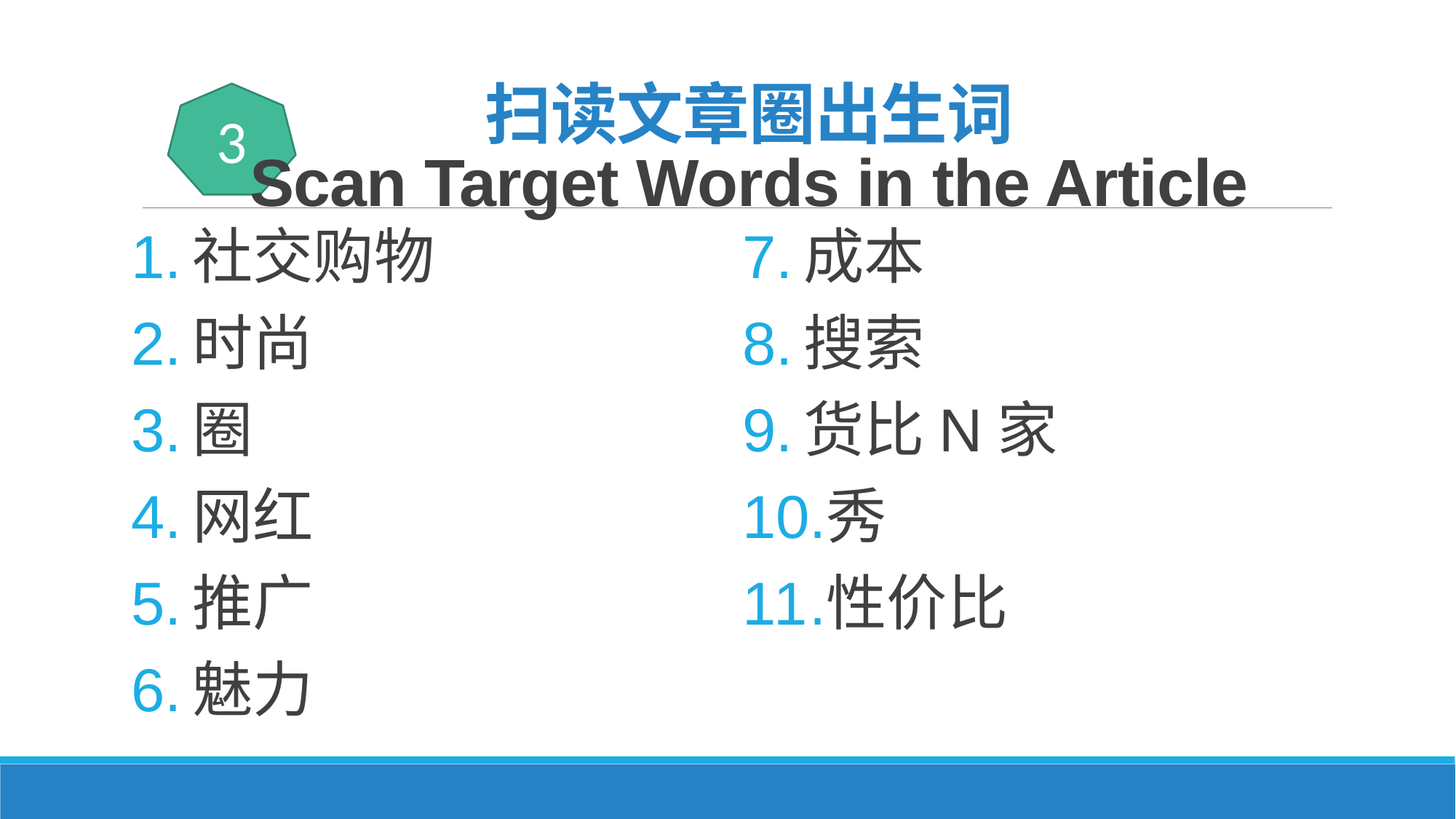

扫读文章圈出生词
Scan Target Words in the Article
3
社交购物
时尚
圈
网红
推广
魅力
成本
搜索
货比N家
秀
性价比